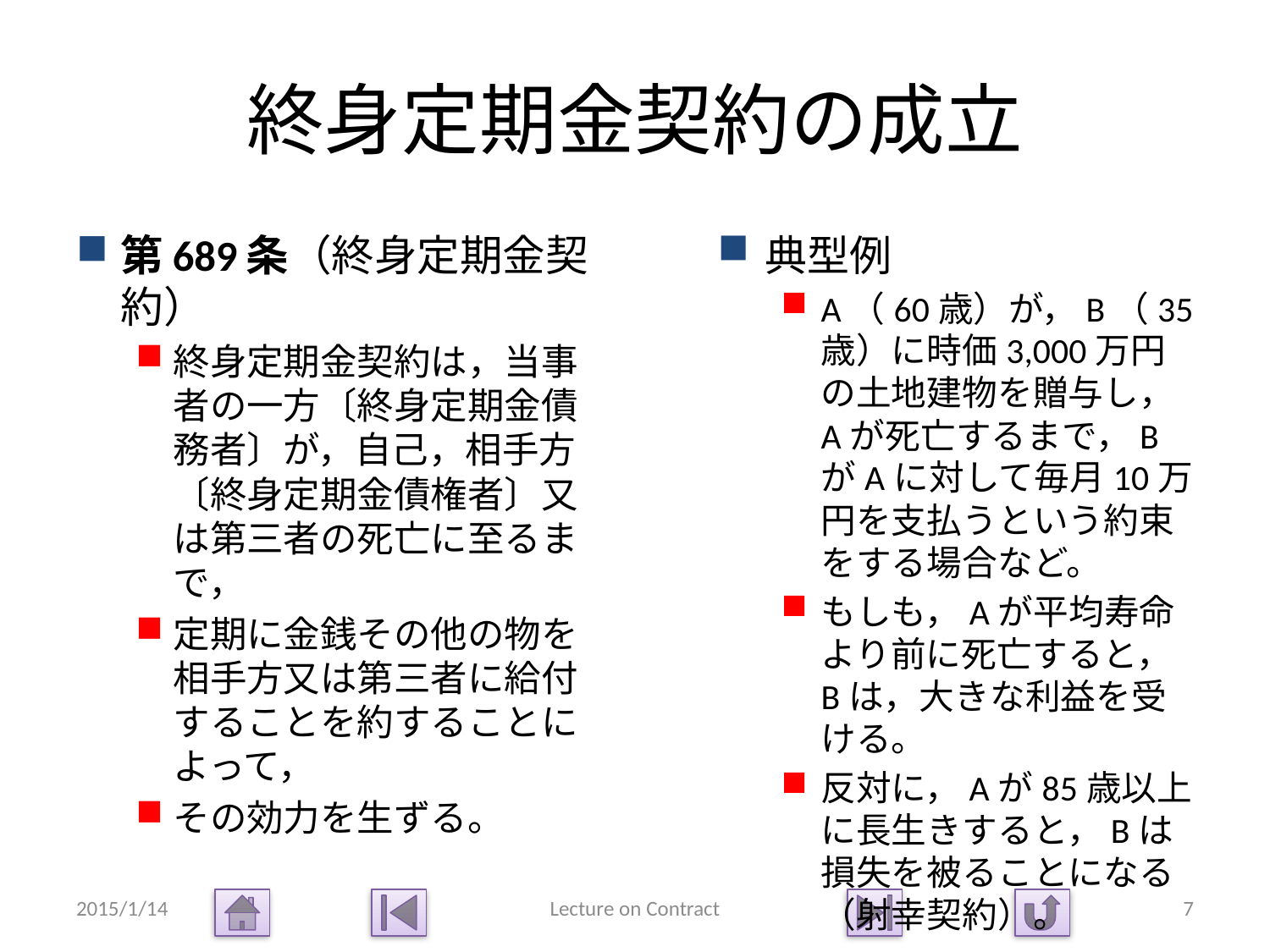

# 終身定期金契約の成立
第689条（終身定期金契約）
終身定期金契約は，当事者の一方〔終身定期金債務者〕が，自己，相手方〔終身定期金債権者〕又は第三者の死亡に至るまで，
定期に金銭その他の物を相手方又は第三者に給付することを約することによって，
その効力を生ずる。
典型例
A（60歳）が，B（35歳）に時価3,000万円の土地建物を贈与し，Aが死亡するまで，BがAに対して毎月10万円を支払うという約束をする場合など。
もしも，Aが平均寿命より前に死亡すると，Bは，大きな利益を受ける。
反対に，Aが85歳以上に長生きすると，Bは損失を被ることになる（射幸契約）。
2015/1/14
Lecture on Contract
7